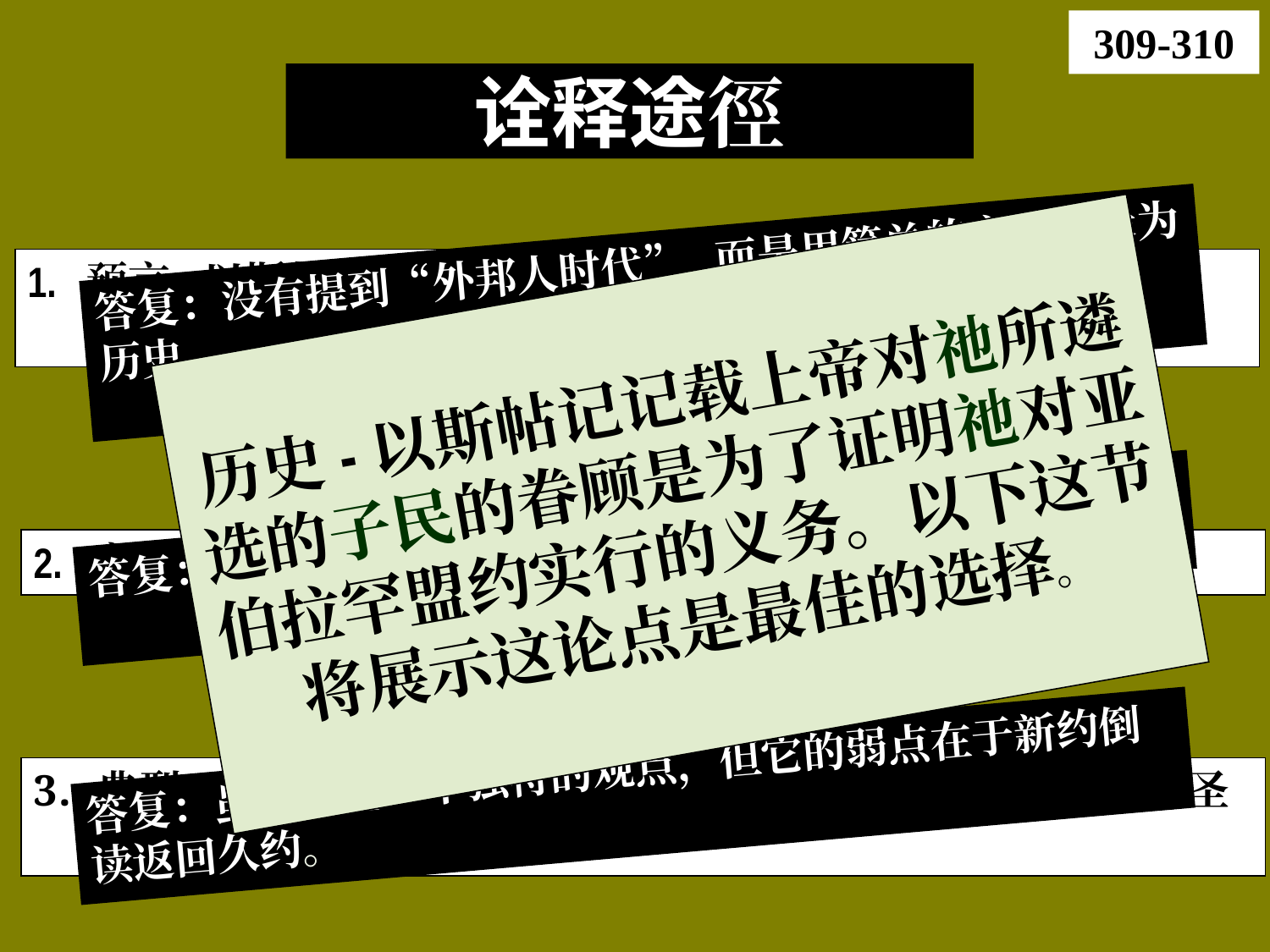

309-310
# 诠释途徑
答复：没有提到“外邦人时代”,而是用简单的方式记录为历史。
1.  预言-以斯帖预测在外邦人时代, 国土外的犹太人将被存留。

历史-以斯帖记记载上帝对祂所遴选的子民的眷顾是为了证明祂对亚伯拉罕盟约实行的义务。以下这节将展示这论点是最佳的选择。

答复：这是含糊的因为所用的是个简单的历史叙事方式。
2.  寓言-以斯帖记是有关人类的故事 。
答复：虽然这是一个独特的观点，但它的弱点在于新约倒读返回久约。
典型-以斯帖记是一个说明基督徒在教会年代或千福年的神圣
      象征的举例。